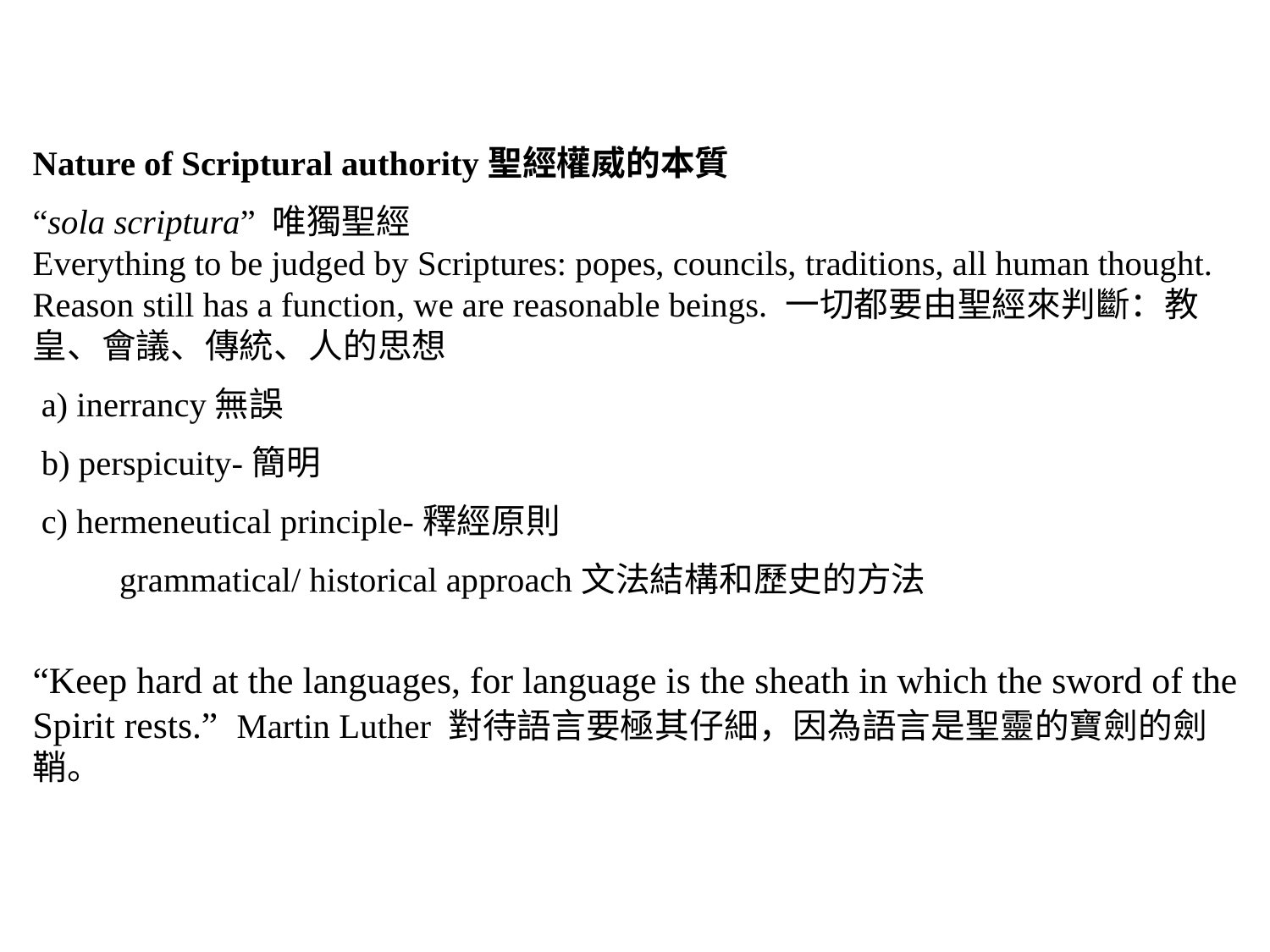

Nature of Scriptural authority聖經權威的本質
“sola scriptura” 唯獨聖經
Everything to be judged by Scriptures: popes, councils, traditions, all human thought.  Reason still has a function, we are reasonable beings. 一切都要由聖經來判斷：教皇、會議、傳統、人的思想
 a) inerrancy無誤
 b) perspicuity-簡明
 c) hermeneutical principle-釋經原則
          grammatical/ historical approach文法結構和歷史的方法

“Keep hard at the languages, for language is the sheath in which the sword of the Spirit rests.”  Martin Luther 對待語言要極其仔細，因為語言是聖靈的寶劍的劍鞘。